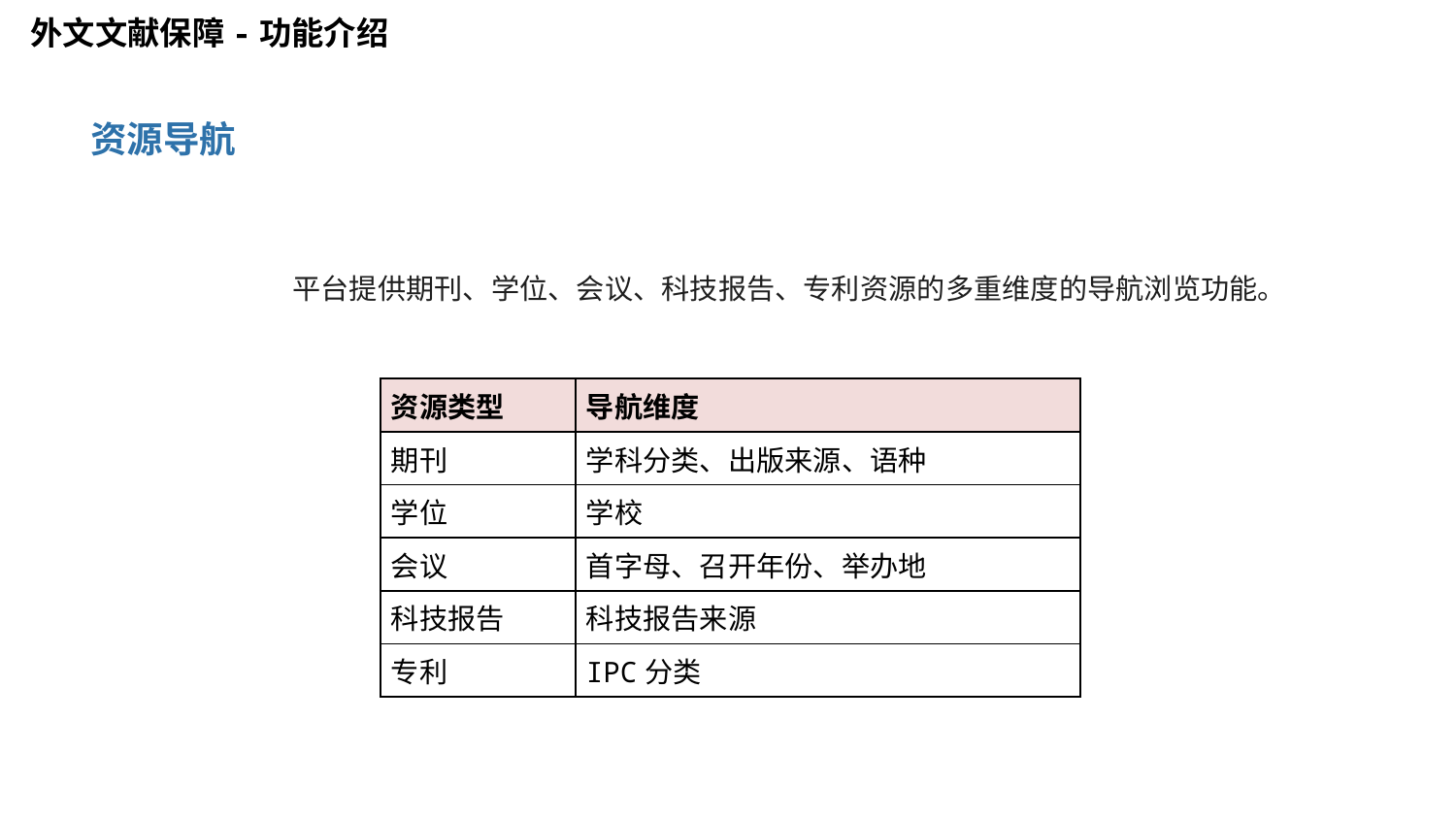

外文文献保障-功能介绍
资源导航
平台提供期刊、学位、会议、科技报告、专利资源的多重维度的导航浏览功能。
| 资源类型 | 导航维度 |
| --- | --- |
| 期刊 | 学科分类、出版来源、语种 |
| 学位 | 学校 |
| 会议 | 首字母、召开年份、举办地 |
| 科技报告 | 科技报告来源 |
| 专利 | IPC分类 |